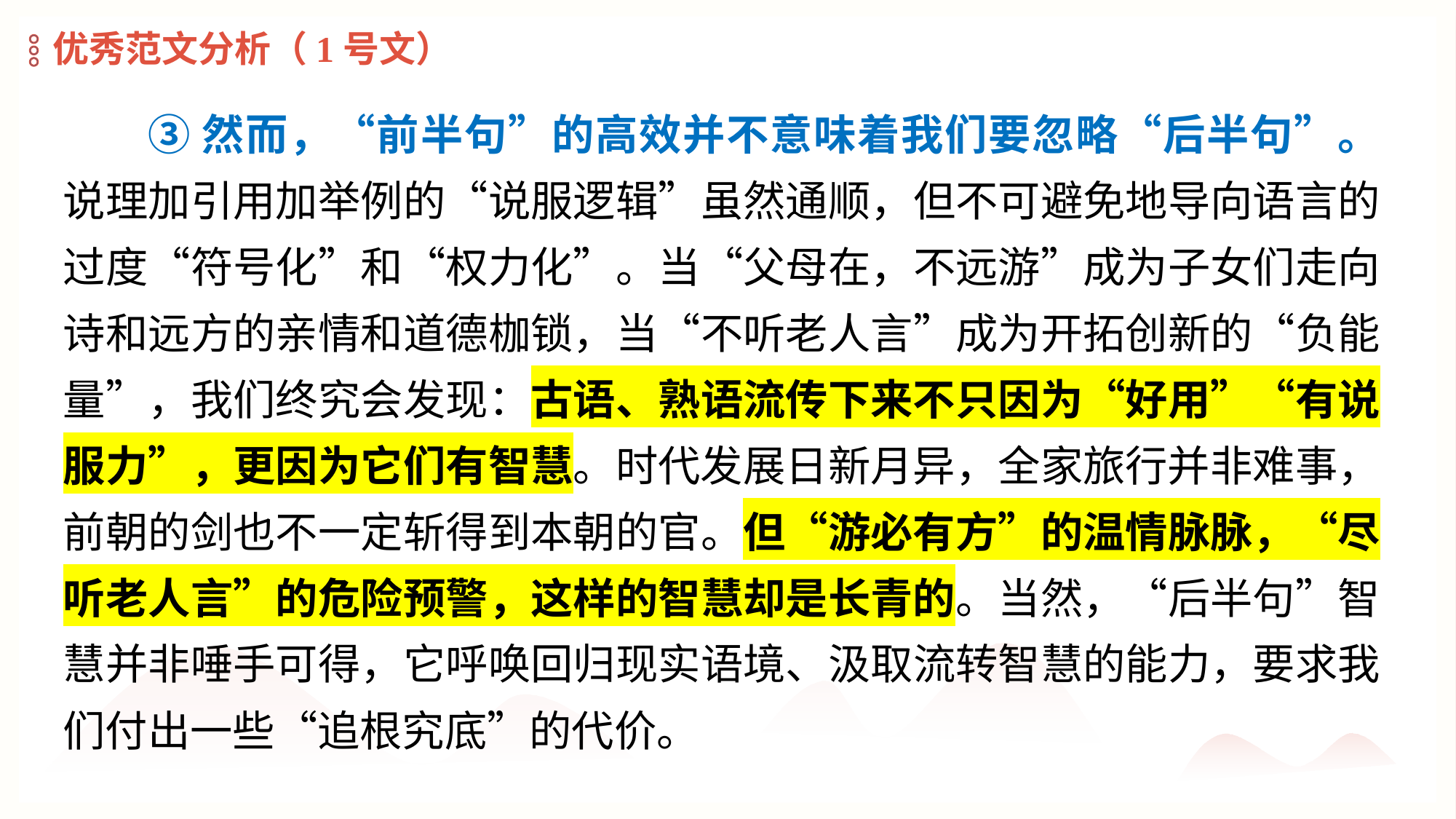

优秀范文分析（1号文）
③然而，“前半句”的高效并不意味着我们要忽略“后半句”。说理加引用加举例的“说服逻辑”虽然通顺，但不可避免地导向语言的过度“符号化”和“权力化”。当“父母在，不远游”成为子女们走向诗和远方的亲情和道德枷锁，当“不听老人言”成为开拓创新的“负能量”，我们终究会发现：古语、熟语流传下来不只因为“好用”“有说服力”，更因为它们有智慧。时代发展日新月异，全家旅行并非难事，前朝的剑也不一定斩得到本朝的官。但“游必有方”的温情脉脉，“尽听老人言”的危险预警，这样的智慧却是长青的。当然，“后半句”智慧并非唾手可得，它呼唤回归现实语境、汲取流转智慧的能力，要求我们付出一些“追根究底”的代价。